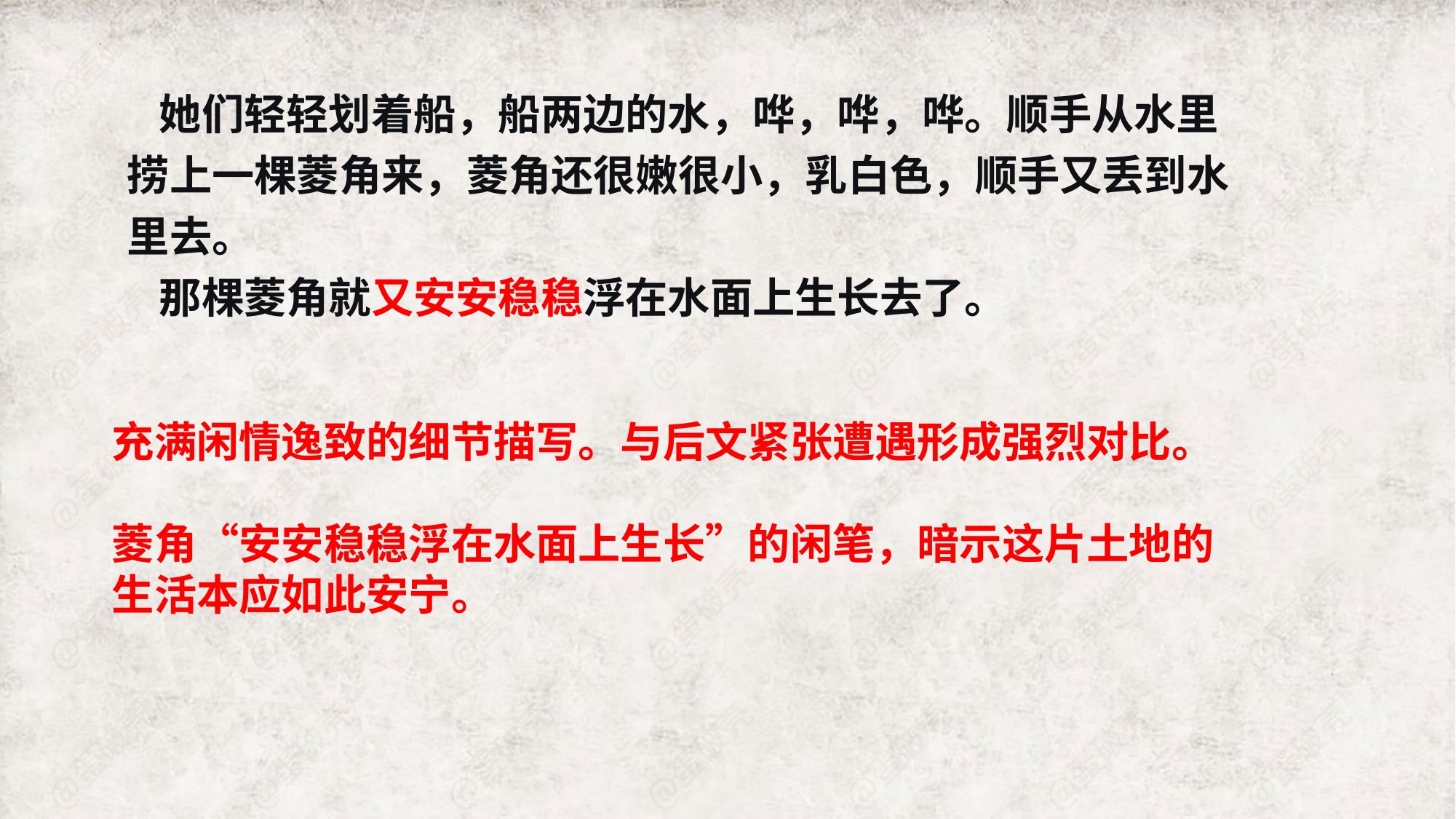

她们轻轻划着船，船两边的水，哗，哗，哗。顺手从水里捞上一棵菱角来，菱角还很嫩很小，乳白色，顺手又丢到水里去。
那棵菱角就又安安稳稳浮在水面上生长去了。
充满闲情逸致的细节描写。与后文紧张遭遇形成强烈对比。

菱角“安安稳稳浮在水面上生长”的闲笔，暗示这片土地的生活本应如此安宁。